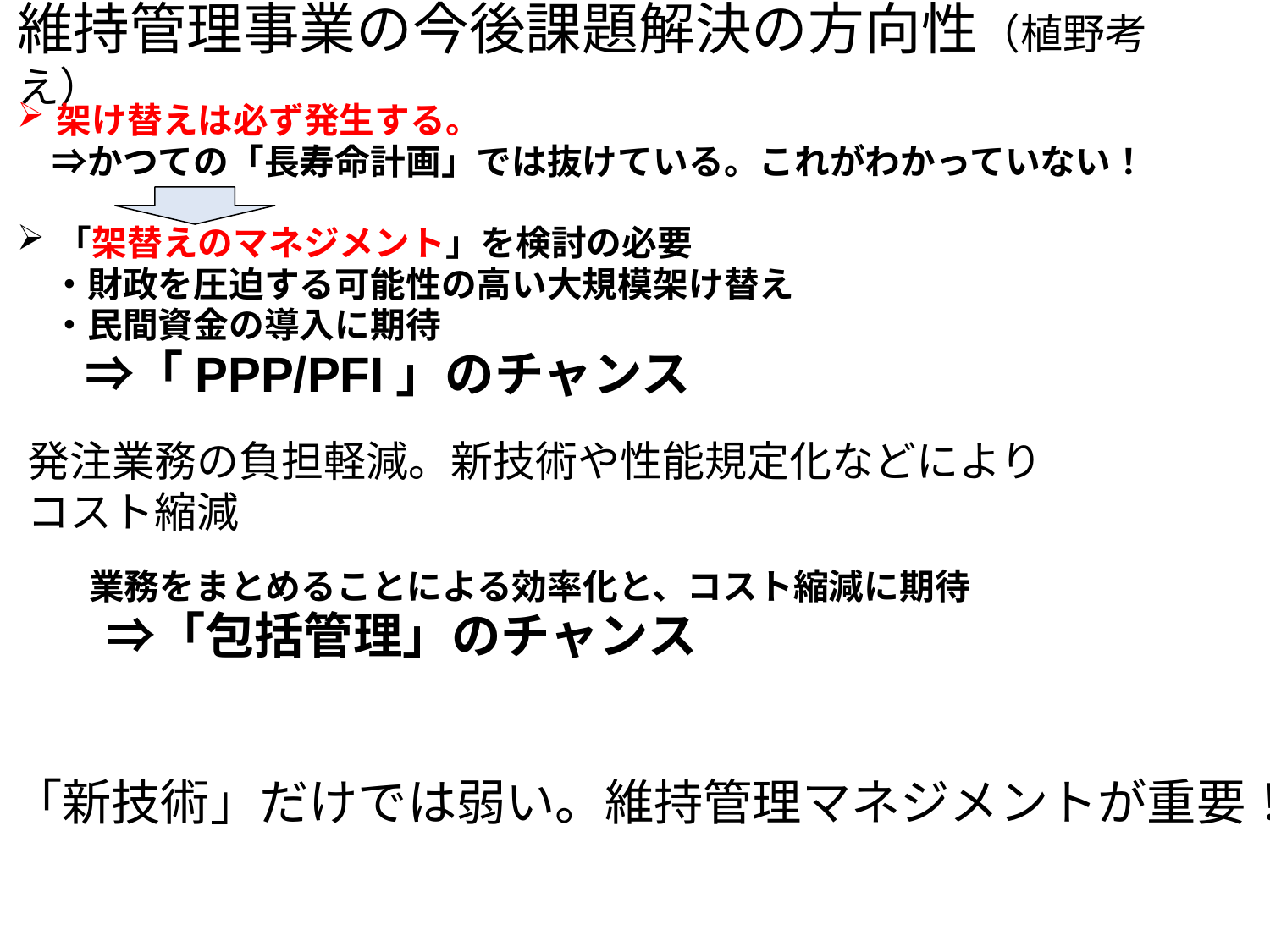

維持管理事業の今後課題解決の方向性（植野考え）
架け替えは必ず発生する。
　⇒かつての「長寿命計画」では抜けている。これがわかっていない！

「架替えのマネジメント」を検討の必要
　・財政を圧迫する可能性の高い大規模架け替え
　・民間資金の導入に期待
   　⇒「PPP/PFI」のチャンス

発注業務の負担軽減。新技術や性能規定化などにより
コスト縮減
　業務をまとめることによる効率化と、コスト縮減に期待
　⇒「包括管理」のチャンス
「新技術」だけでは弱い。維持管理マネジメントが重要！